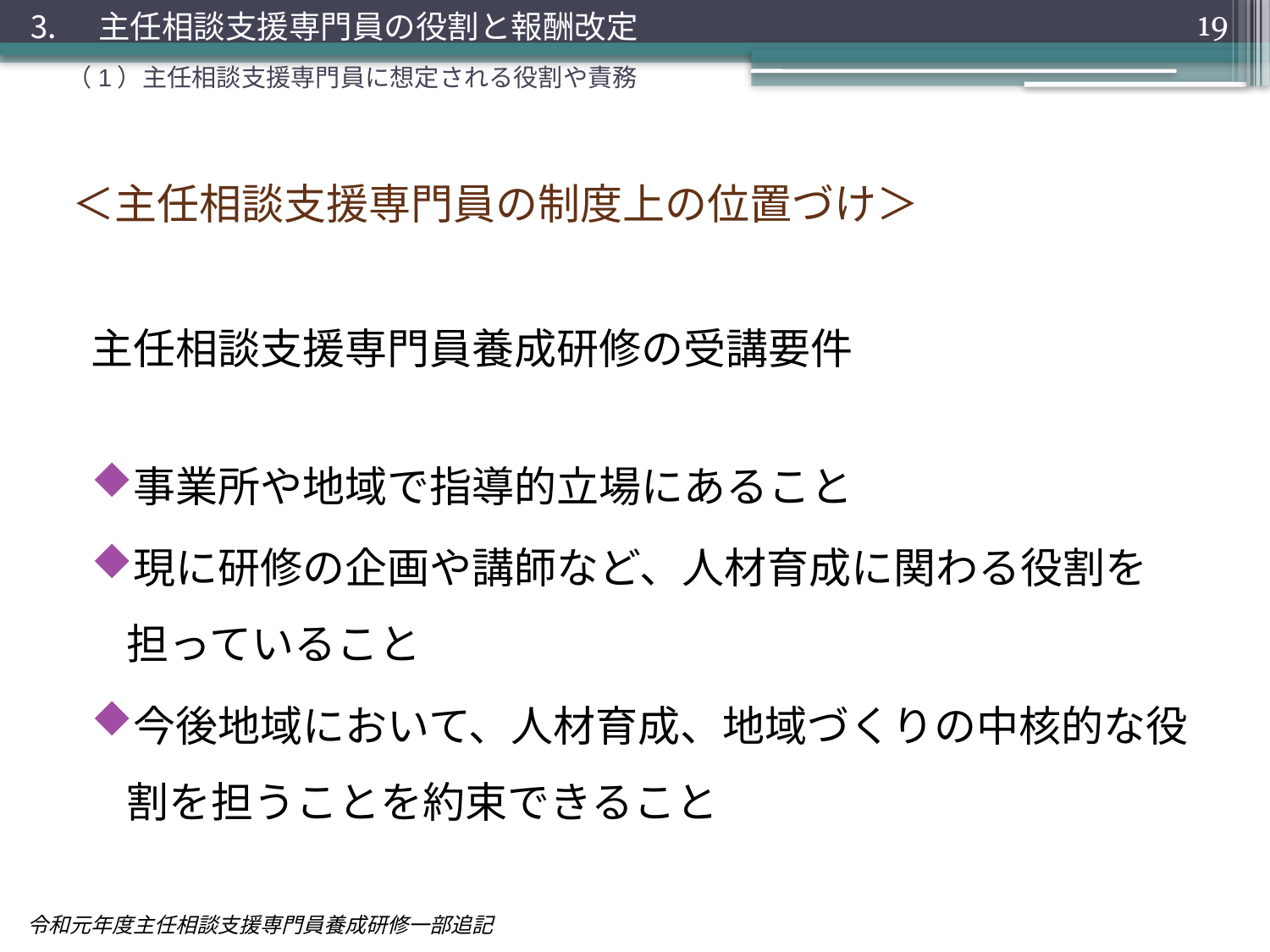

19
⒊　主任相談支援専門員の役割と報酬改定
（1）主任相談支援専門員に想定される役割や責務
＜主任相談支援専門員の制度上の位置づけ＞
主任相談支援専門員養成研修の受講要件

事業所や地域で指導的立場にあること
現に研修の企画や講師など、人材育成に関わる役割を担っていること
今後地域において、人材育成、地域づくりの中核的な役割を担うことを約束できること
令和元年度主任相談支援専門員養成研修一部追記